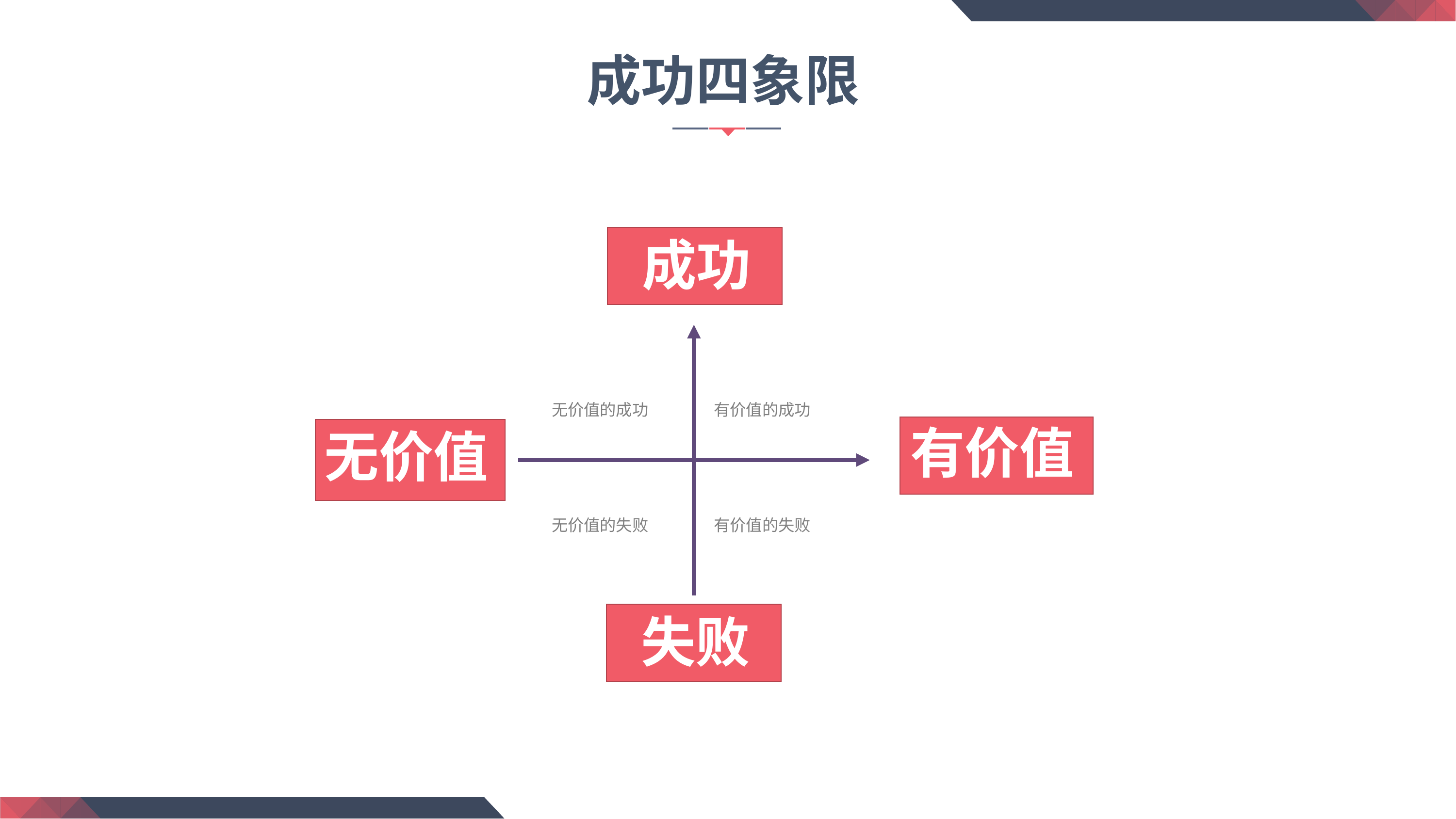

成功四象限

成功
有价值的成功
无价值的成功
有价值

无价值

有价值的失败
无价值的失败

失败